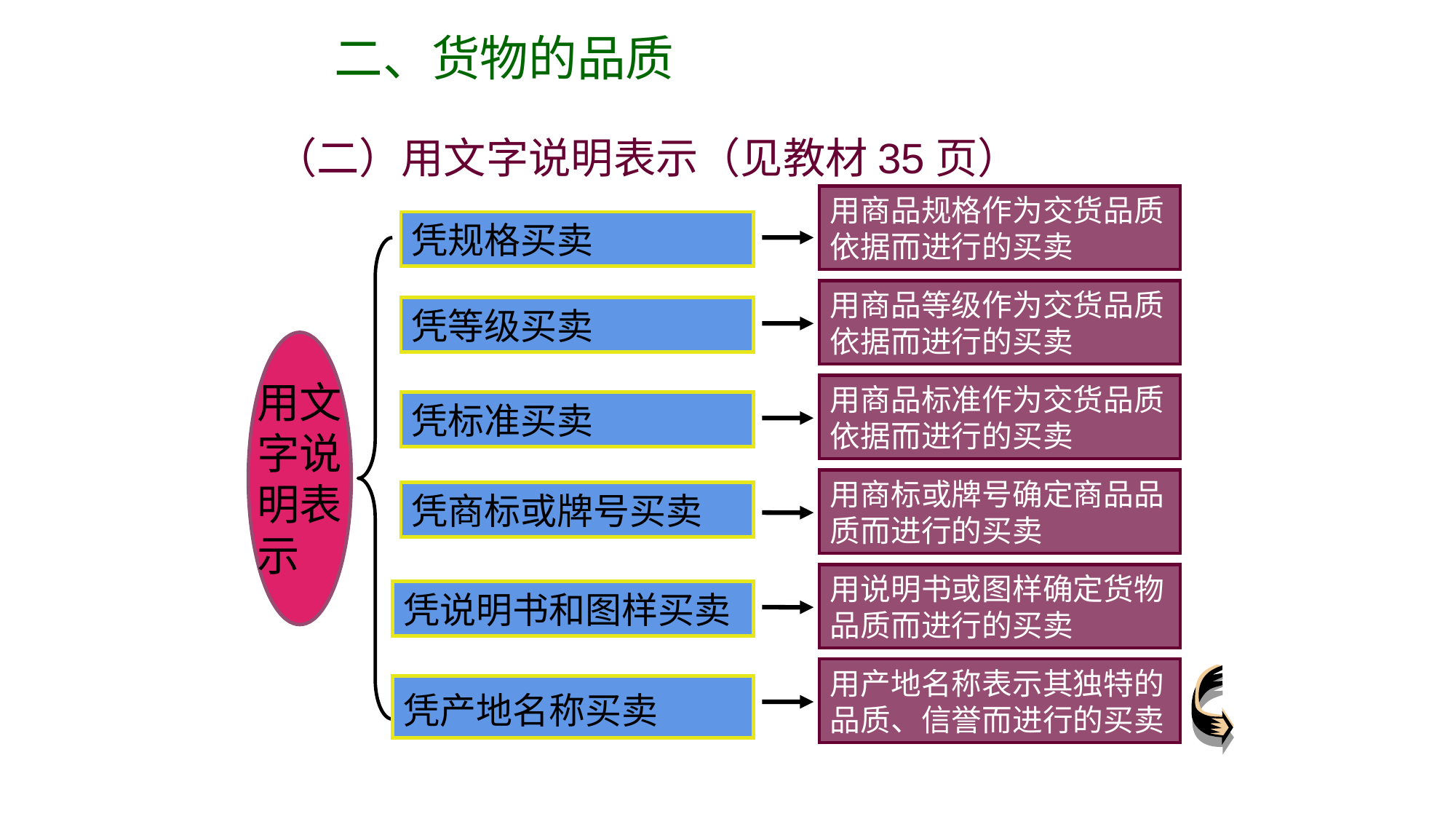

二、货物的品质
（二）用文字说明表示（见教材35页）
用商品规格作为交货品质依据而进行的买卖

用商品等级作为交货品质依据而进行的买卖

用商品标准作为交货品质依据而进行的买卖

用商标或牌号确定商品品质而进行的买卖

用说明书或图样确定货物品质而进行的买卖

用产地名称表示其独特的品质、信誉而进行的买卖

凭规格买卖

凭等级买卖

用文字说明表示
凭标准买卖
凭商标或牌号买卖
凭说明书和图样买卖
凭产地名称买卖